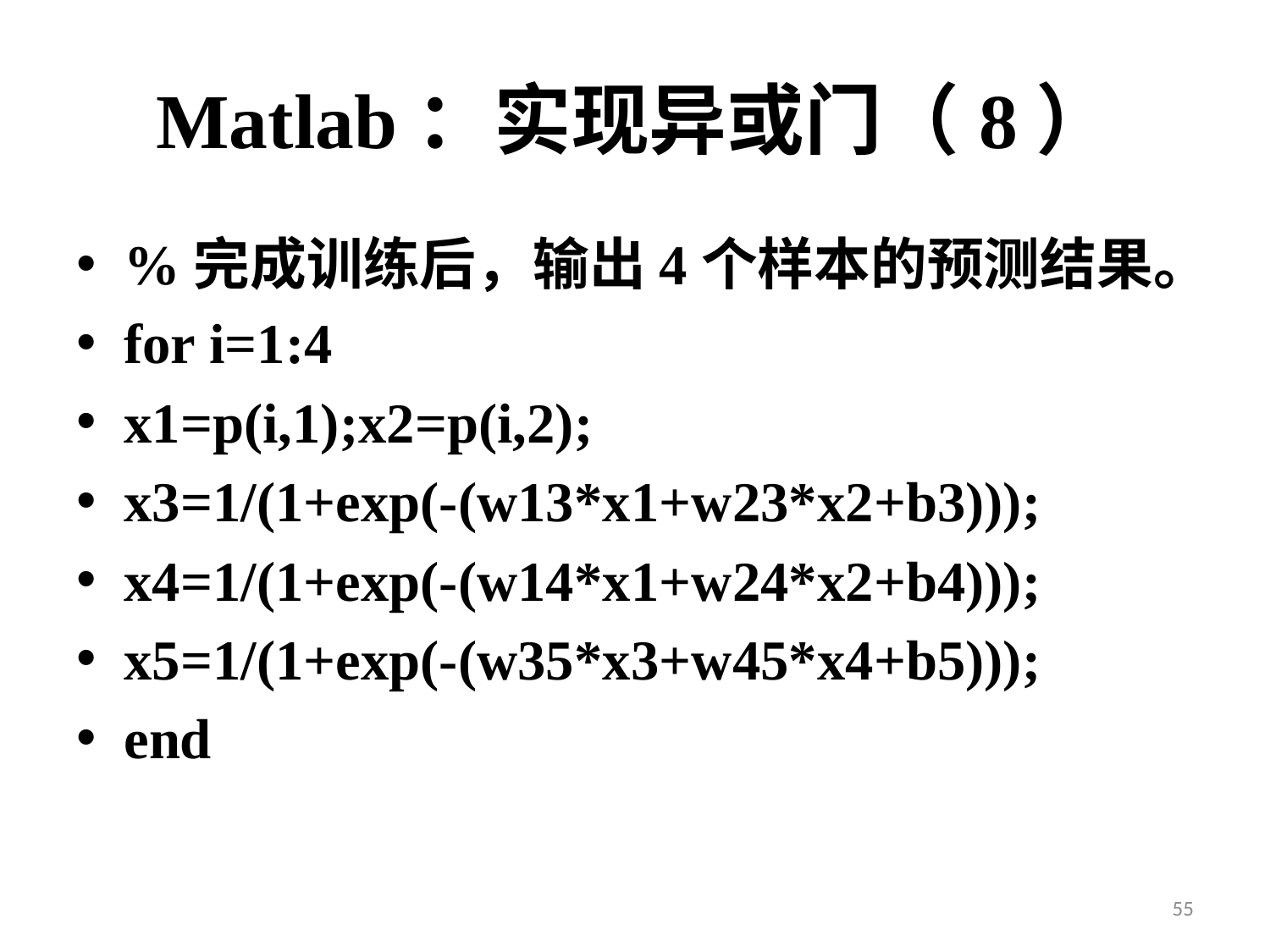

# Matlab：实现异或门（8）
%完成训练后，输出4个样本的预测结果。
for i=1:4
x1=p(i,1);x2=p(i,2);
x3=1/(1+exp(-(w13*x1+w23*x2+b3)));
x4=1/(1+exp(-(w14*x1+w24*x2+b4)));
x5=1/(1+exp(-(w35*x3+w45*x4+b5)));
end
55